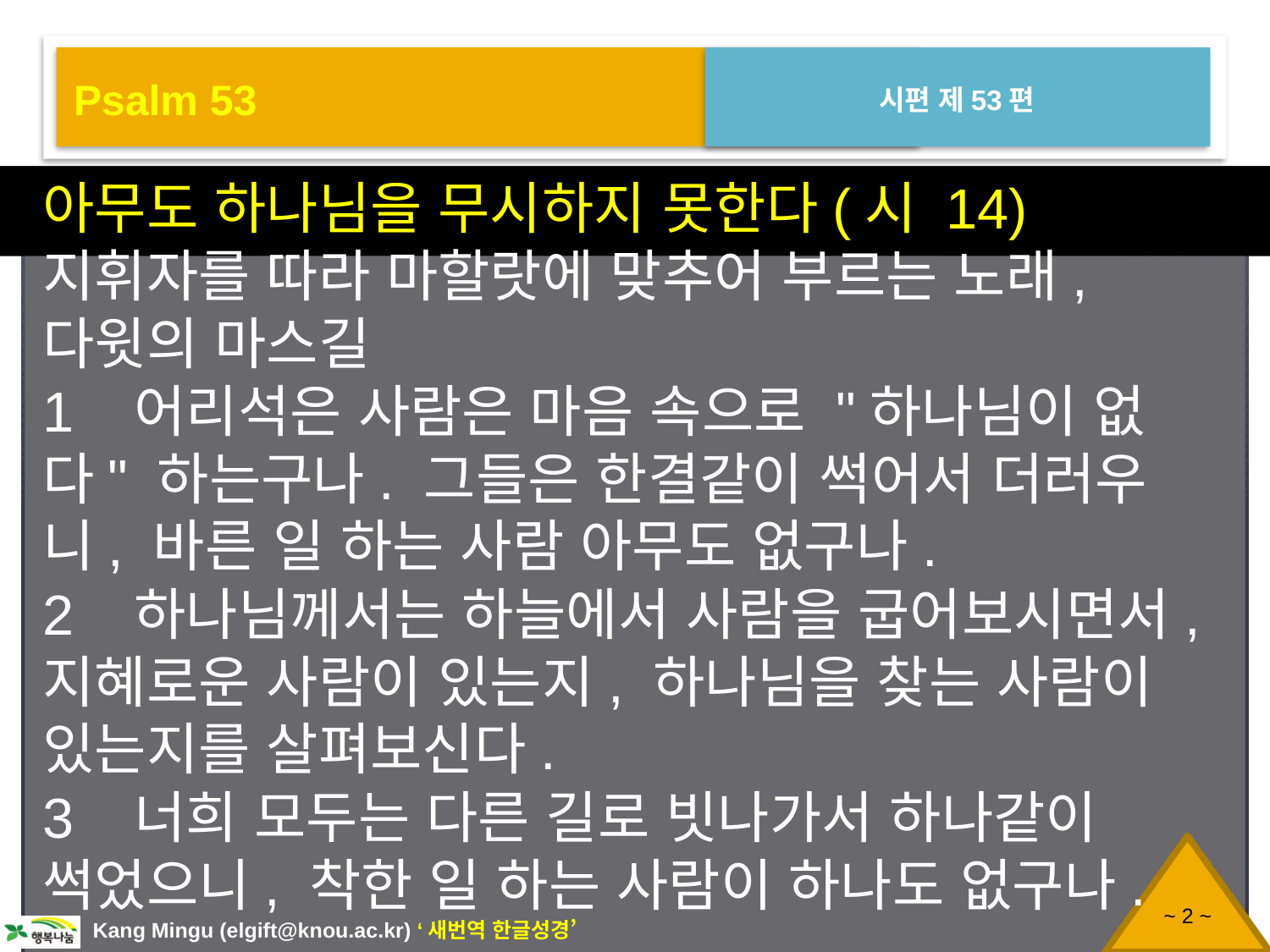

Psalm 53
시편 제53편
아무도 하나님을 무시하지 못한다(시 14)
지휘자를 따라 마할랏에 맞추어 부르는 노래, 다윗의 마스길
1   어리석은 사람은 마음 속으로 "하나님이 없다" 하는구나. 그들은 한결같이 썩어서 더러우니, 바른 일 하는 사람 아무도 없구나.
2   하나님께서는 하늘에서 사람을 굽어보시면서, 지혜로운 사람이 있는지, 하나님을 찾는 사람이 있는지를 살펴보신다.
3   너희 모두는 다른 길로 빗나가서 하나같이 썩었으니, 착한 일 하는 사람이 하나도 없구나.